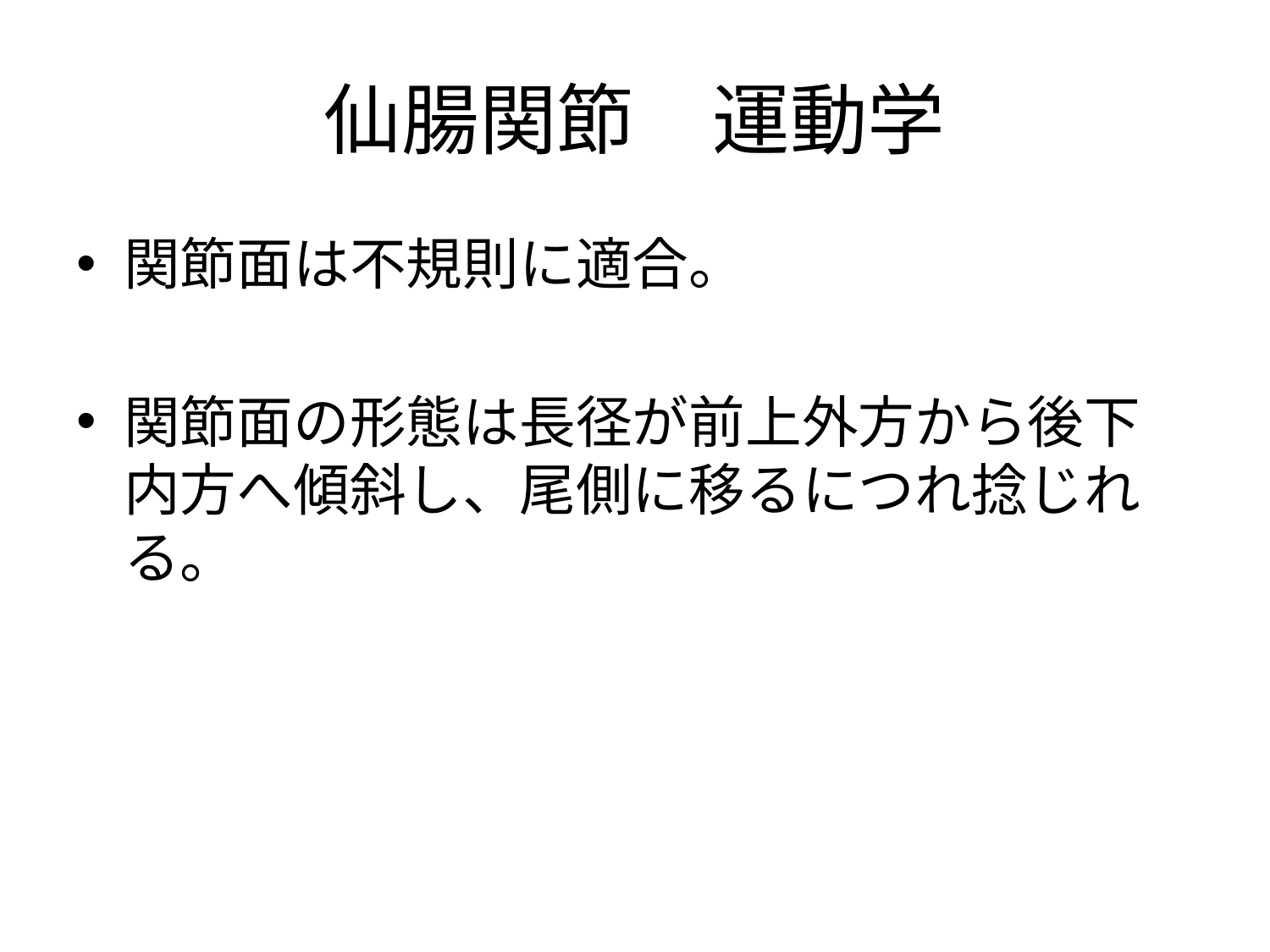

# 仙腸関節　運動学
関節面は不規則に適合。

関節面の形態は長径が前上外方から後下内方へ傾斜し、尾側に移るにつれ捻じれる。